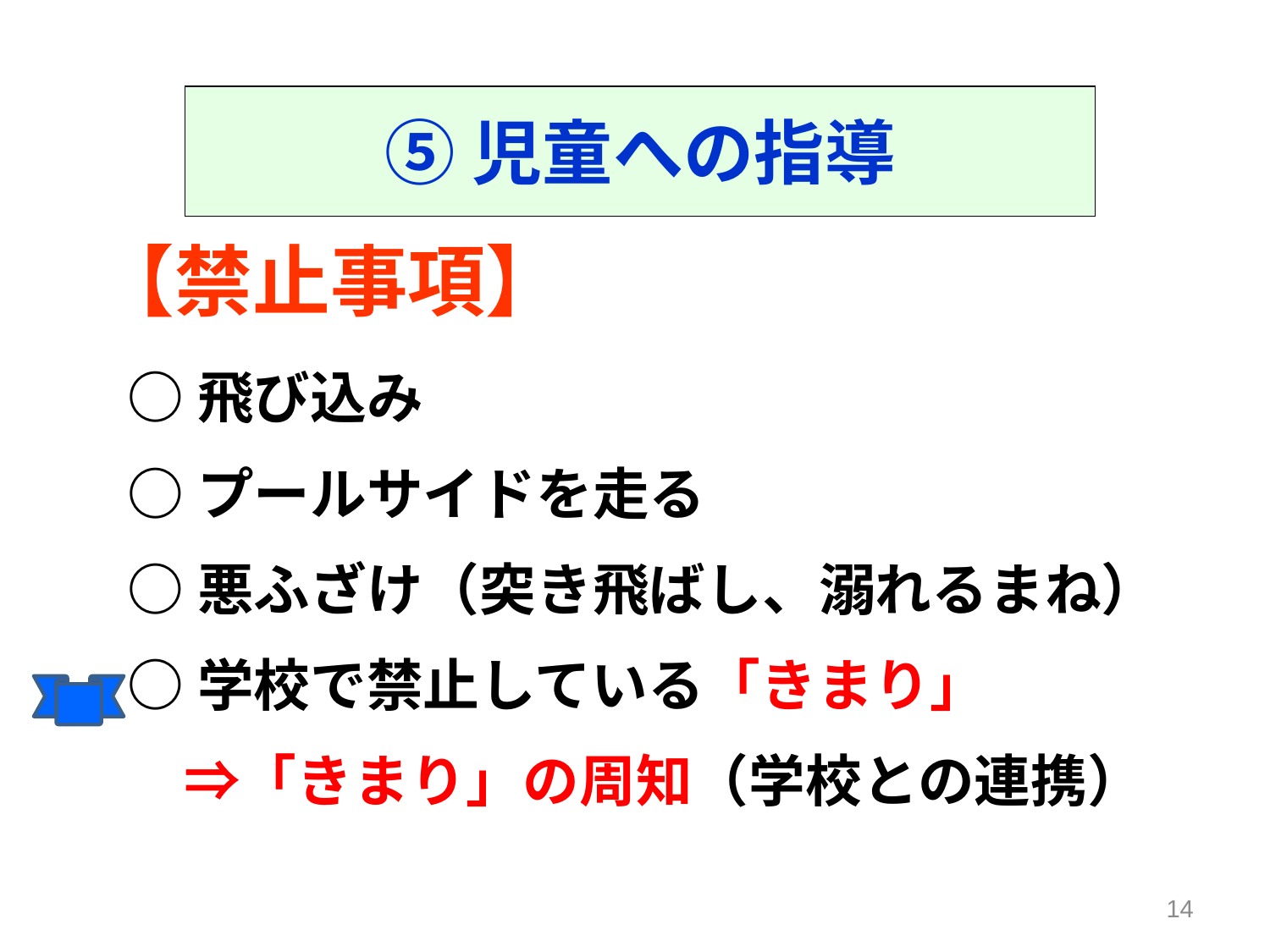

⑤児童への指導
【禁止事項】
○飛び込み
○プールサイドを走る
○悪ふざけ（突き飛ばし、溺れるまね）
○学校で禁止している「きまり」
　⇒「きまり」の周知（学校との連携）

14